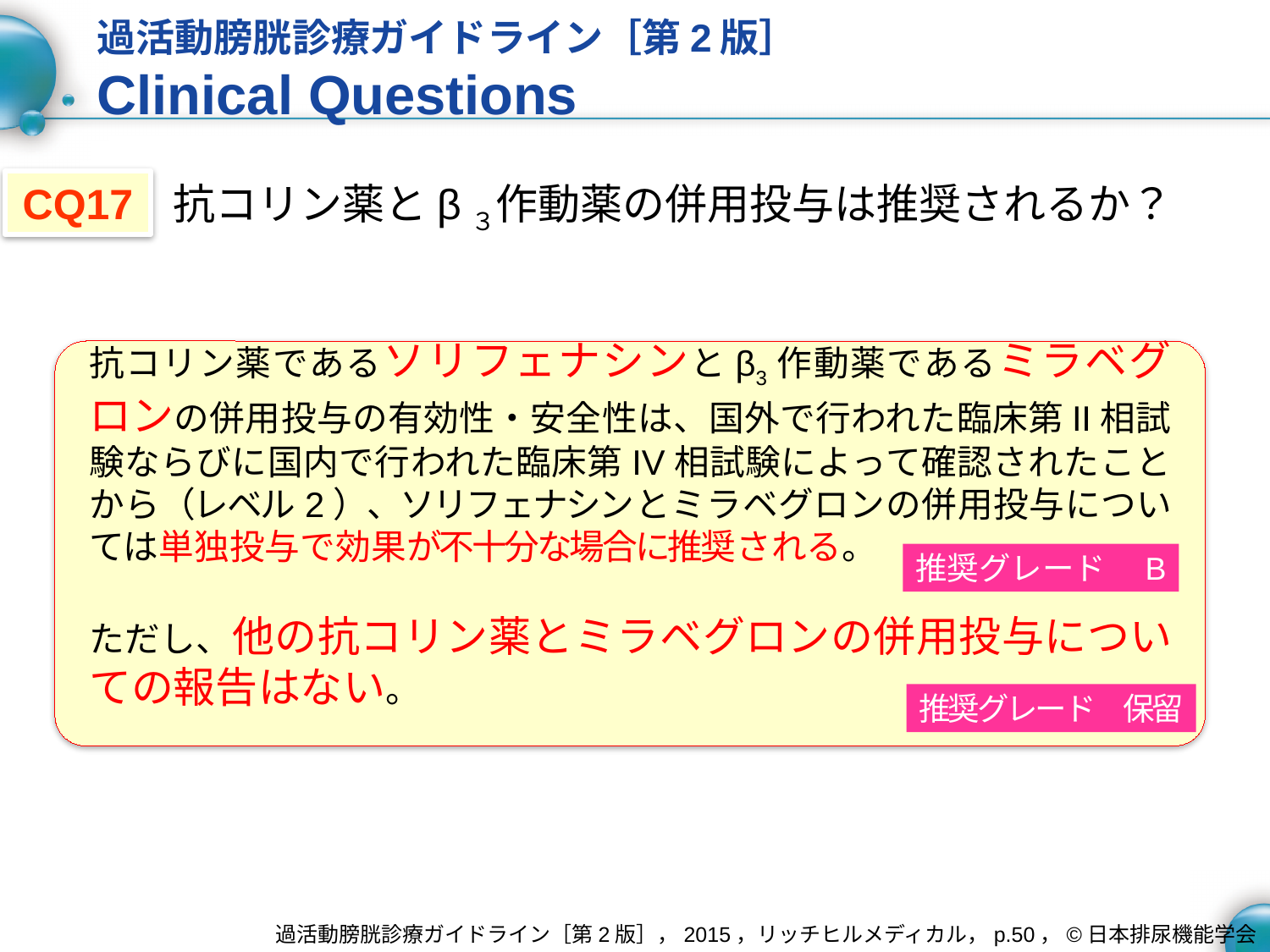

# 過活動膀胱診療ガイドライン［第2版］ Clinical Questions
CQ17
抗コリン薬とβ３作動薬の併用投与は推奨されるか？
抗コリン薬であるソリフェナシンとβ3作動薬であるミラベグロンの併用投与の有効性・安全性は、国外で行われた臨床第II相試験ならびに国内で行われた臨床第IV相試験によって確認されたことから（レベル2）、ソリフェナシンとミラベグロンの併用投与については単独投与で効果が不十分な場合に推奨される。

ただし、他の抗コリン薬とミラベグロンの併用投与についての報告はない。

推奨グレード　B
推奨グレード　保留
過活動膀胱診療ガイドライン［第2版］，2015，リッチヒルメディカル，p.50，©日本排尿機能学会